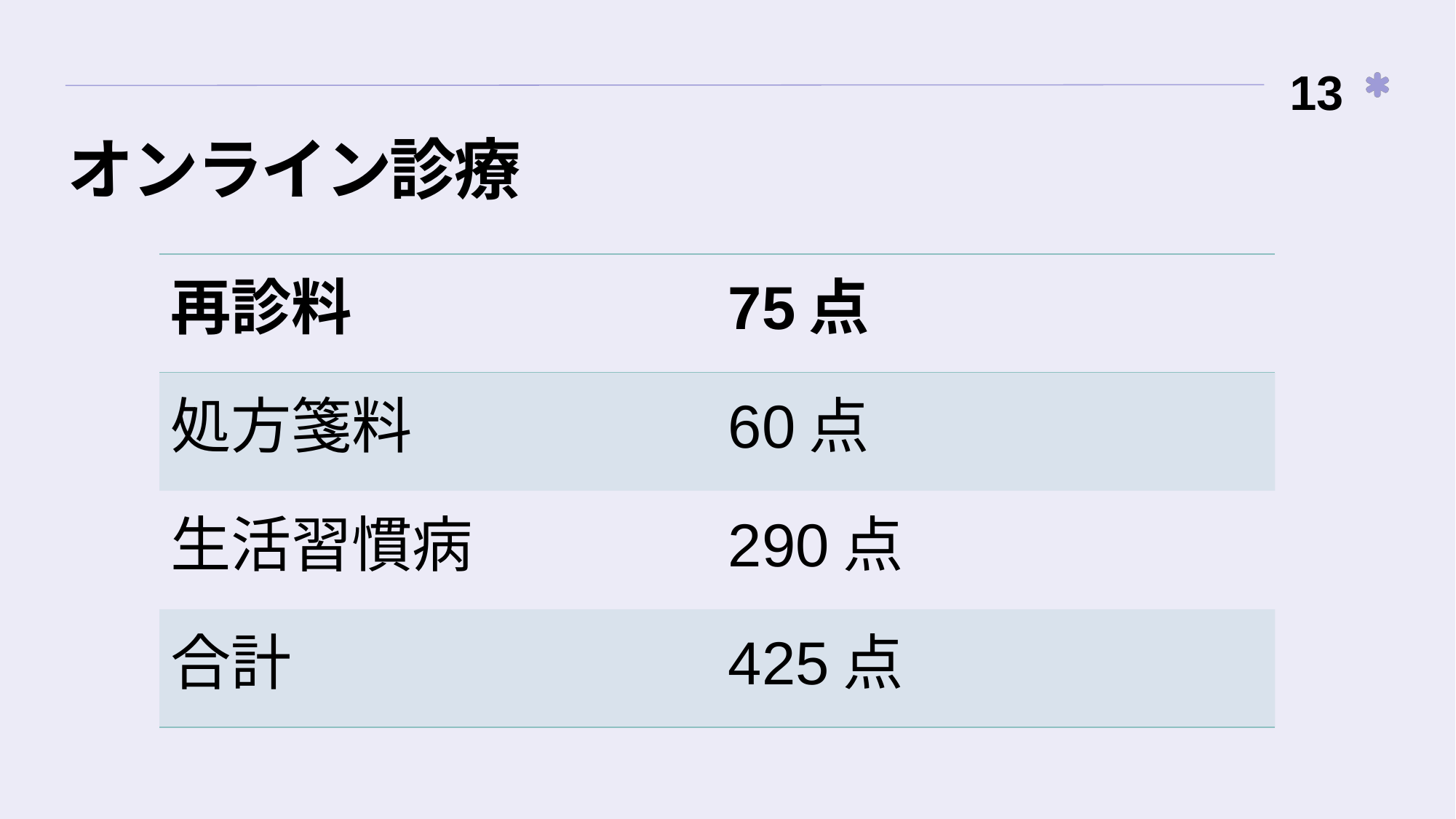

13
# オンライン診療
| 再診料 | 75点 |
| --- | --- |
| 処方箋料 | 60点 |
| 生活習慣病 | 290点 |
| 合計 | 425点 |